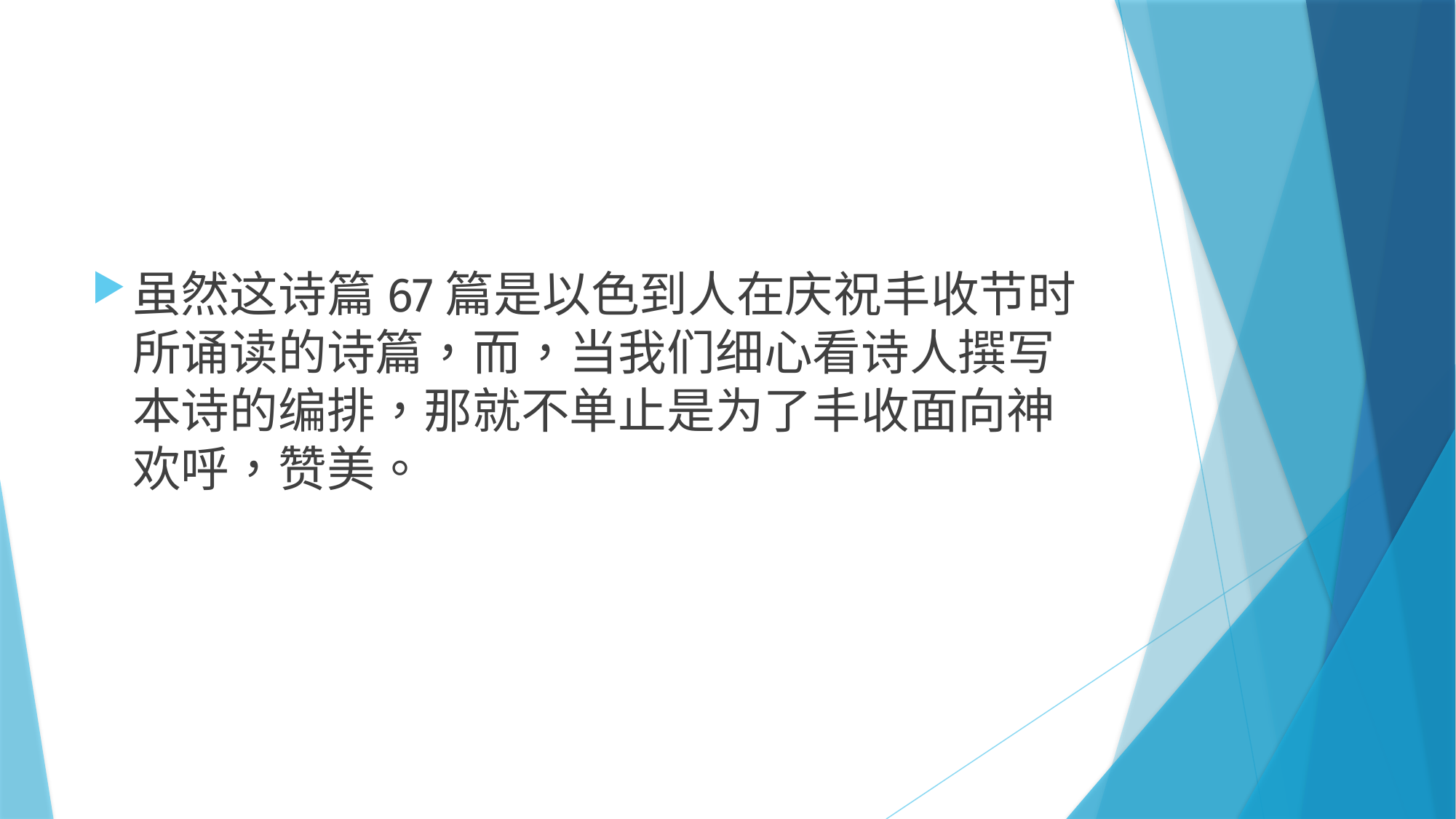

#
虽然这诗篇67篇是以色到人在庆祝丰收节时所诵读的诗篇，而，当我们细心看诗人撰写本诗的编排，那就不单止是为了丰收面向神欢呼，赞美。